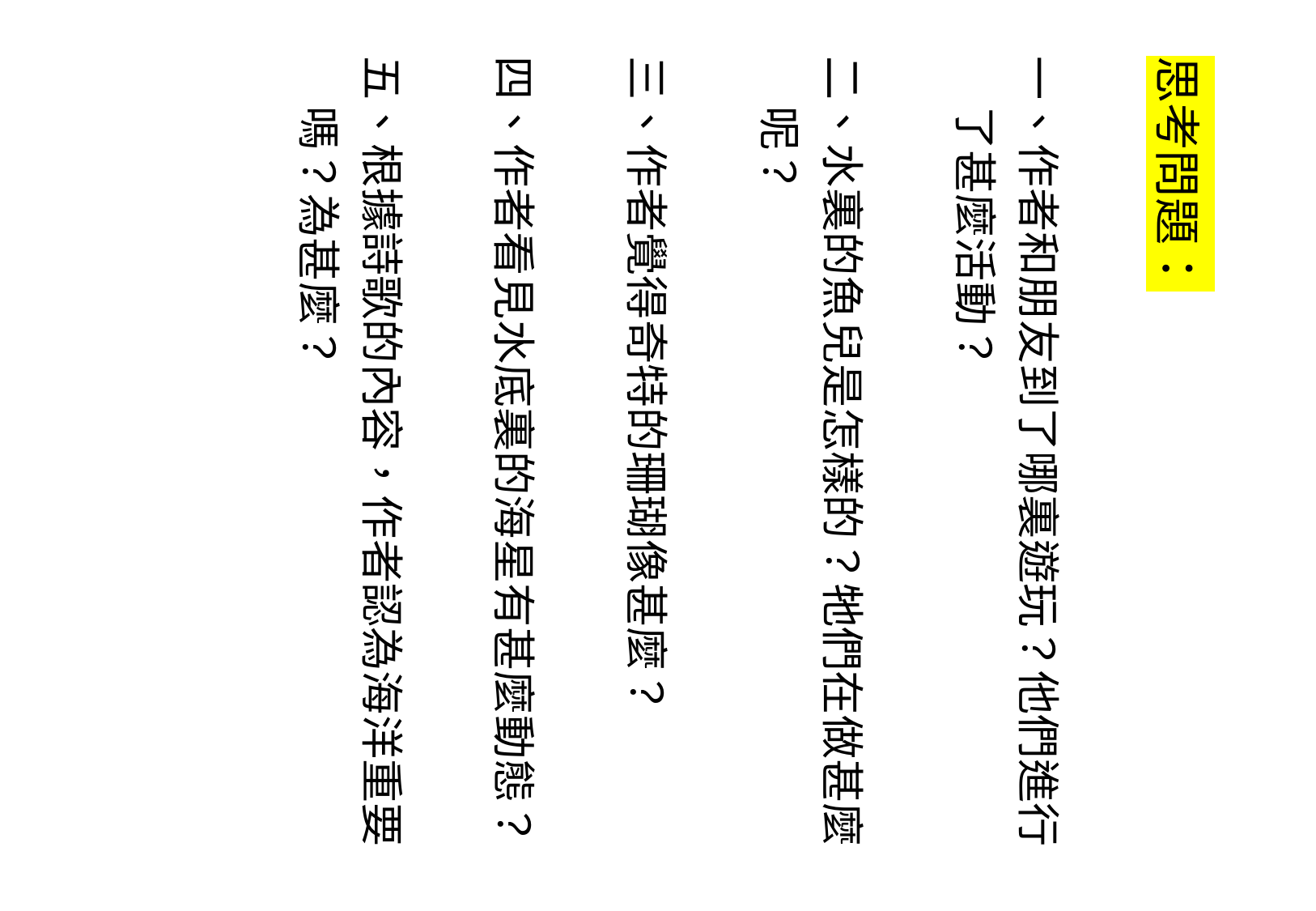

五、根據詩歌的內容，作者認為海洋重要
    嗎？為甚麼？
四、作者看見水底裏的海星有甚麼動態？
三、作者覺得奇特的珊瑚像甚麼？
二、水裏的魚兒是怎樣的？牠們在做甚麼
    呢？
一、作者和朋友到了哪裏遊玩？他們進行
    了甚麼活動？
思考問題：